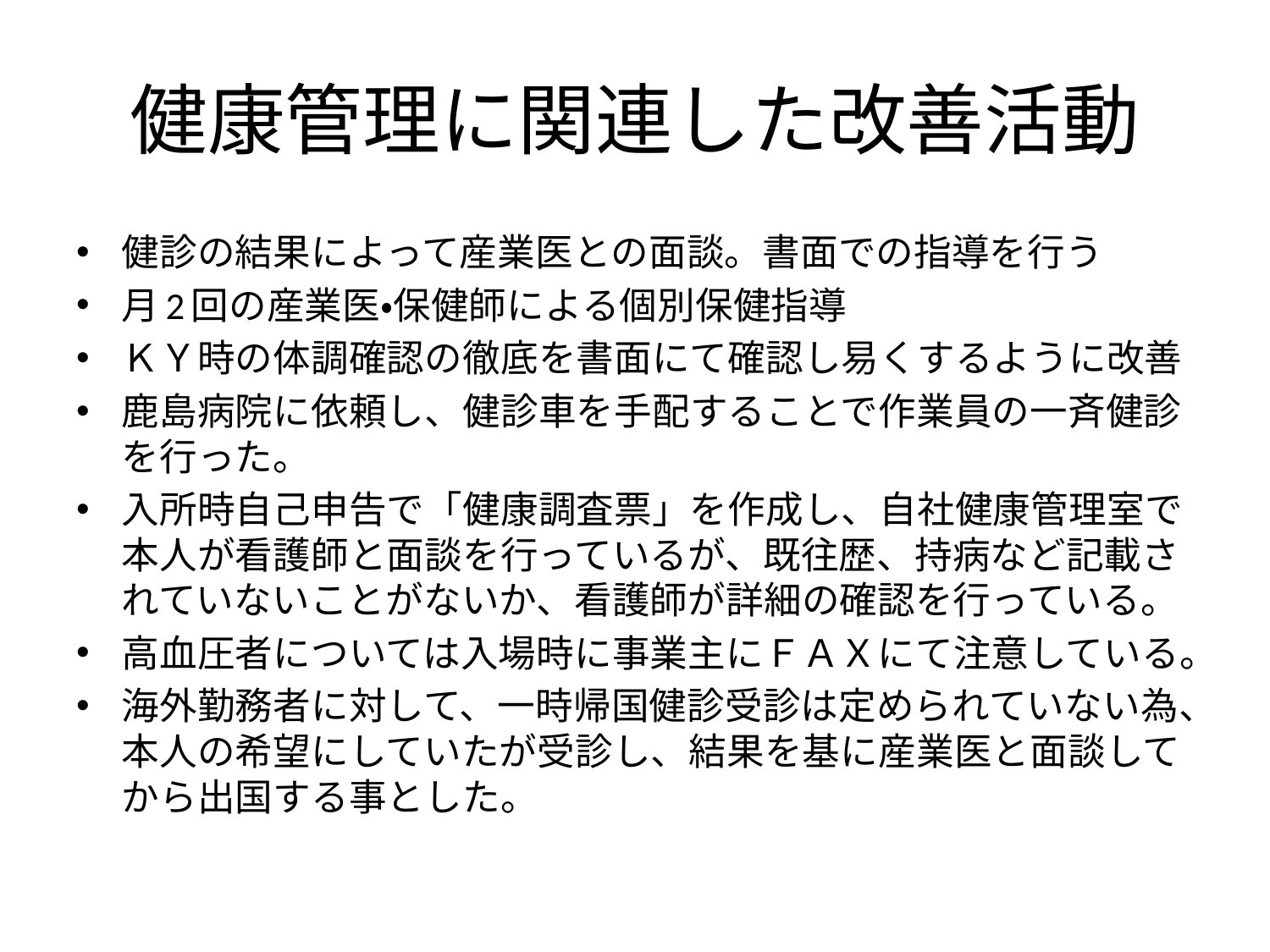

# 健康管理に関連した改善活動
健診の結果によって産業医との面談。書面での指導を行う
月2回の産業医・保健師による個別保健指導
ＫＹ時の体調確認の徹底を書面にて確認し易くするように改善
鹿島病院に依頼し、健診車を手配することで作業員の一斉健診を行った。
入所時自己申告で「健康調査票」を作成し、自社健康管理室で本人が看護師と面談を行っているが、既往歴、持病など記載されていないことがないか、看護師が詳細の確認を行っている。
高血圧者については入場時に事業主にＦＡＸにて注意している。
海外勤務者に対して、一時帰国健診受診は定められていない為、本人の希望にしていたが受診し、結果を基に産業医と面談してから出国する事とした。